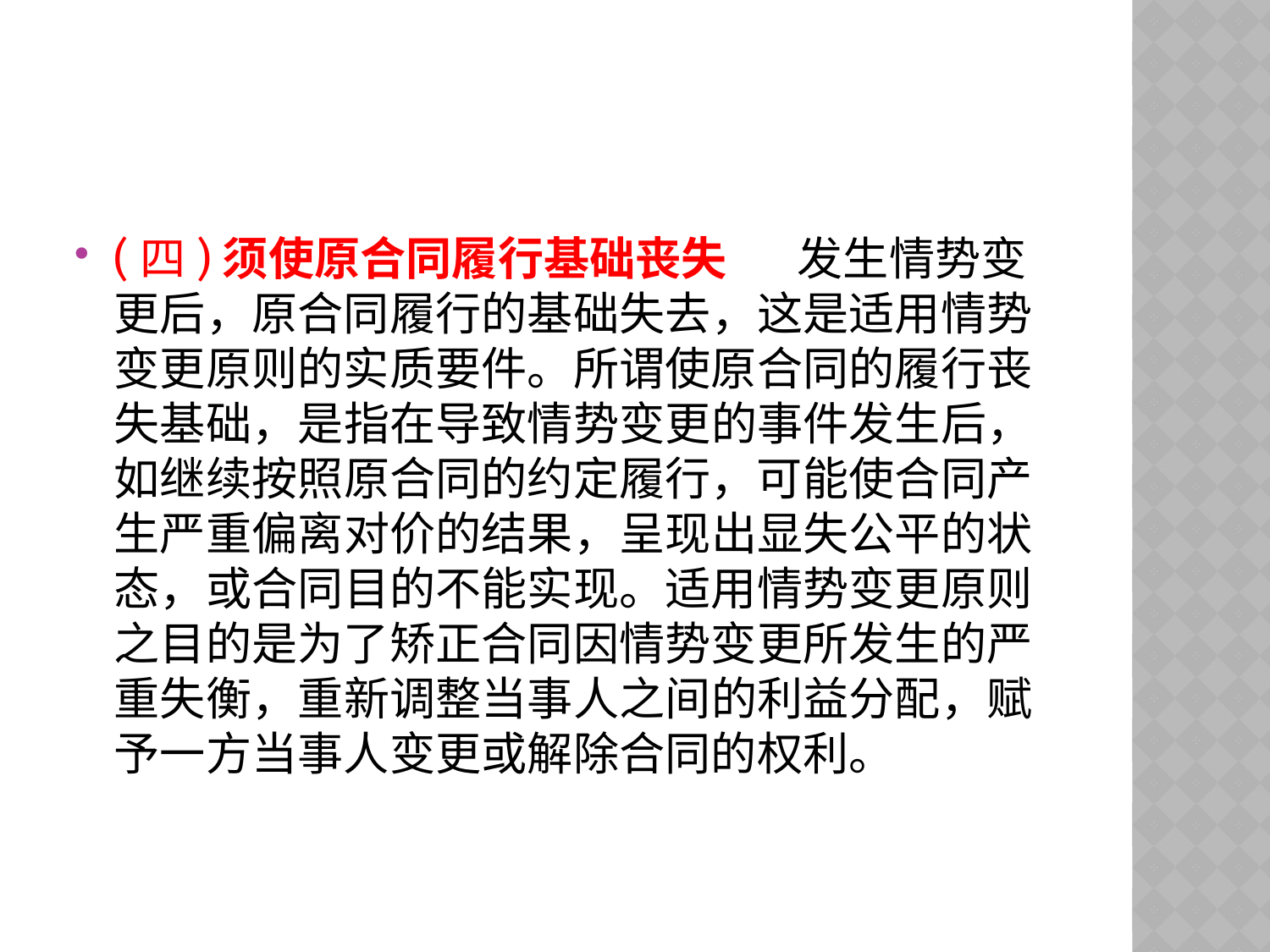

#
(四)须使原合同履行基础丧失   发生情势变更后，原合同履行的基础失去，这是适用情势变更原则的实质要件。所谓使原合同的履行丧失基础，是指在导致情势变更的事件发生后，如继续按照原合同的约定履行，可能使合同产生严重偏离对价的结果，呈现出显失公平的状态，或合同目的不能实现。适用情势变更原则之目的是为了矫正合同因情势变更所发生的严重失衡，重新调整当事人之间的利益分配，赋予一方当事人变更或解除合同的权利。